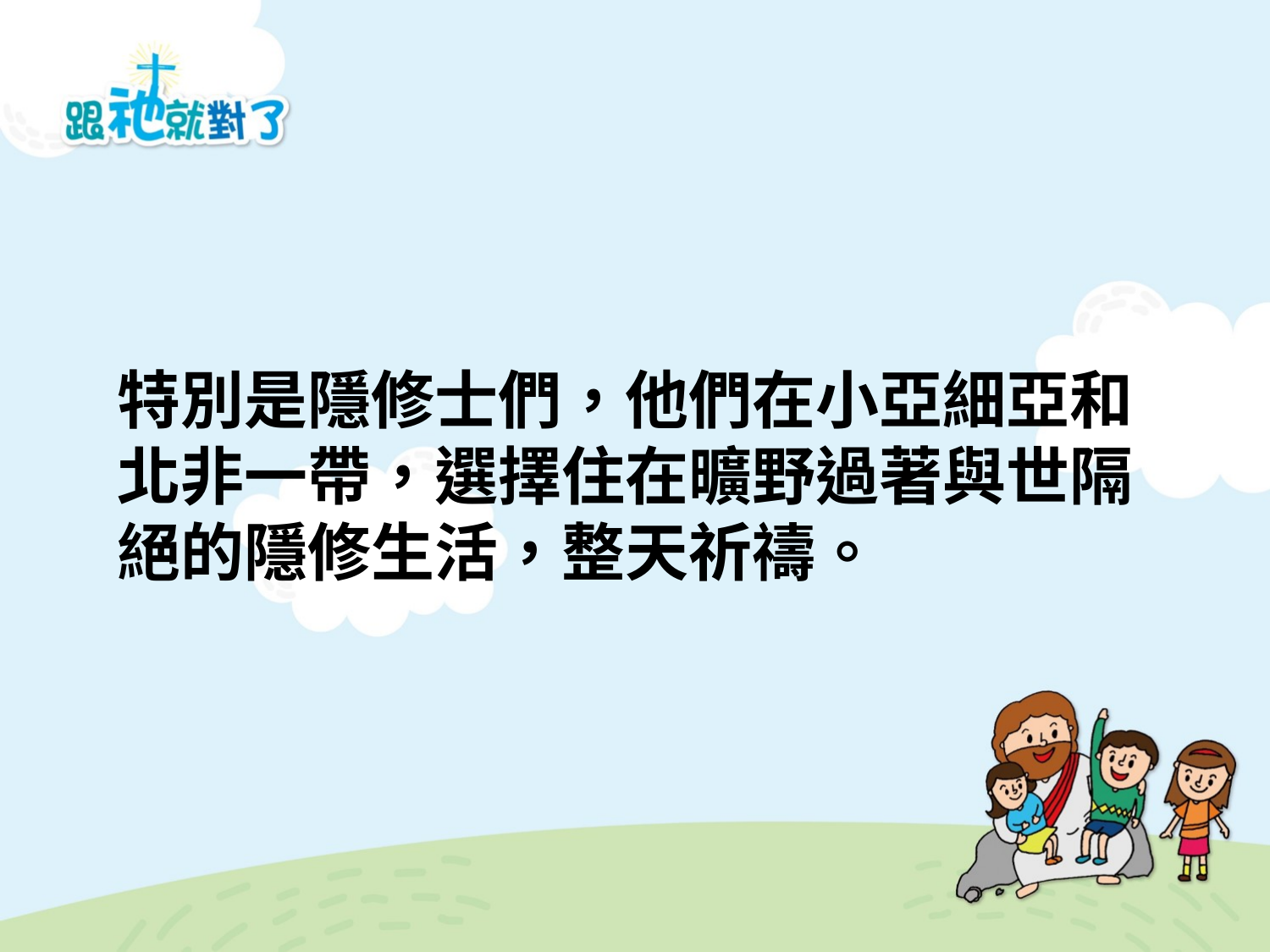

特別是隱修士們，他們在小亞細亞和北非一帶，選擇住在曠野過著與世隔絕的隱修生活，整天祈禱。